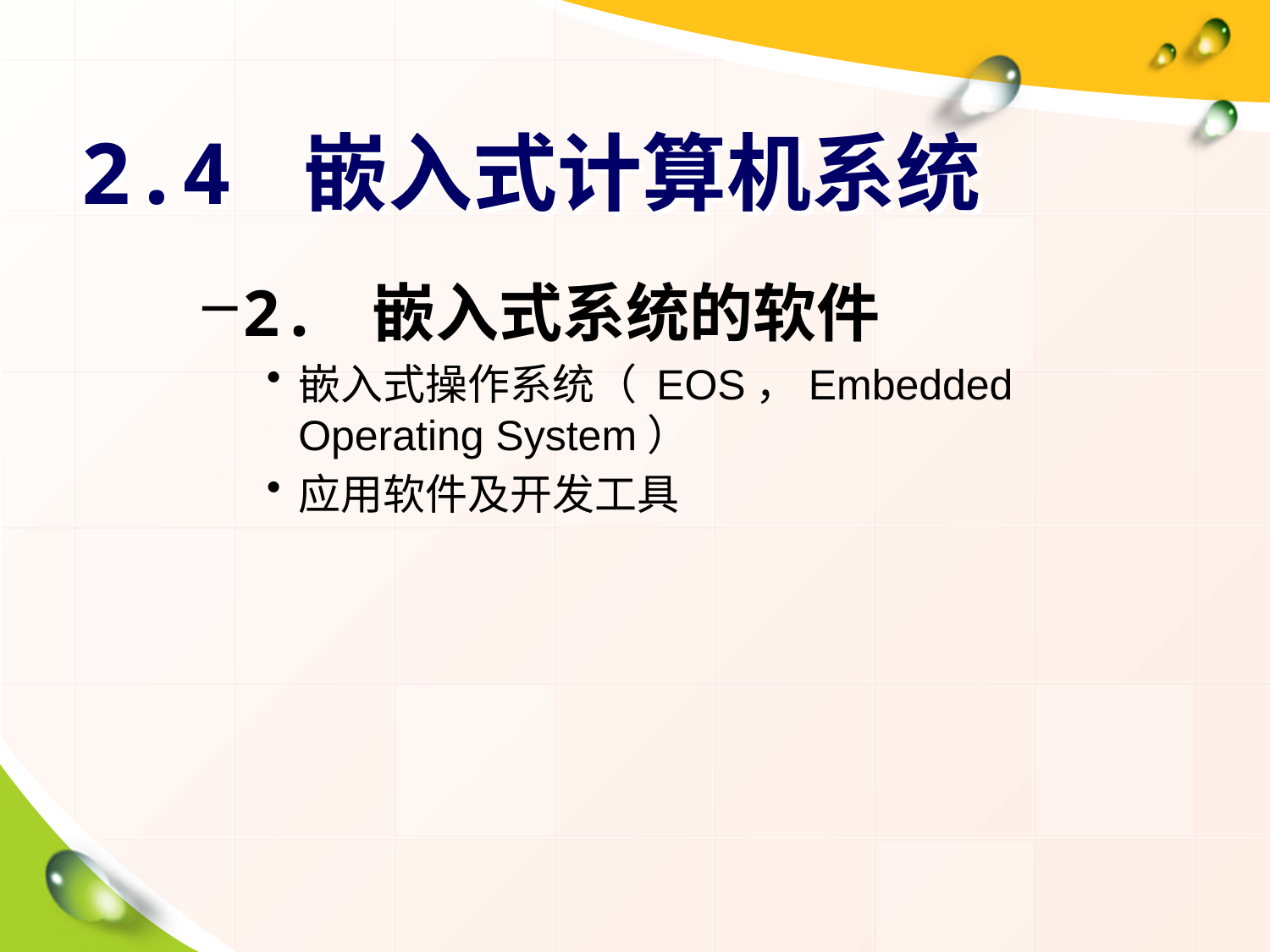

# 2.4 嵌入式计算机系统
2. 嵌入式系统的软件
嵌入式操作系统（ EOS，Embedded Operating System）
应用软件及开发工具